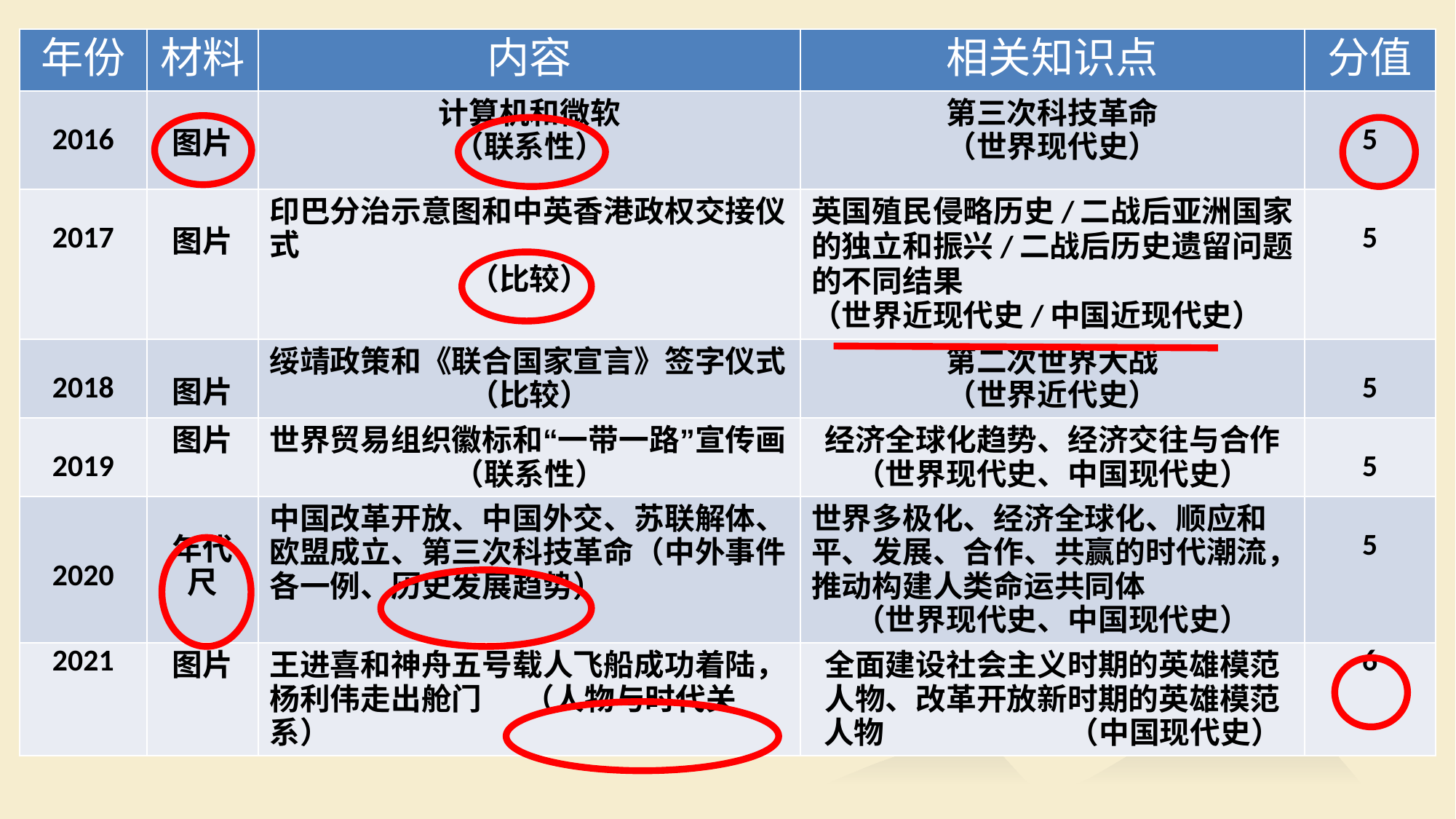

# 一：小短文考什么
| 年份 | 材料 | 内容 | 相关知识点 | 分值 |
| --- | --- | --- | --- | --- |
| 2016 | 图片 | 计算机和微软 （联系性） | 第三次科技革命 （世界现代史） | 5 |
| 2017 | 图片 | 印巴分治示意图和中英香港政权交接仪式 （比较） | 英国殖民侵略历史/二战后亚洲国家的独立和振兴/二战后历史遗留问题的不同结果 （世界近现代史/中国近现代史） | 5 |
| 2018 | 图片 | 绥靖政策和《联合国家宣言》签字仪式 （比较） | 第二次世界大战 （世界近代史） | 5 |
| 2019 | 图片 | 世界贸易组织徽标和“一带一路”宣传画 （联系性） | 经济全球化趋势、经济交往与合作 （世界现代史、中国现代史） | 5 |
| 2020 | 年代尺 | 中国改革开放、中国外交、苏联解体、欧盟成立、第三次科技革命（中外事件各一例、历史发展趋势） | 世界多极化、经济全球化、顺应和平、发展、合作、共赢的时代潮流，推动构建人类命运共同体 （世界现代史、中国现代史） | 5 |
| 2021 | 图片 | 王进喜和神舟五号载人飞船成功着陆，杨利伟走出舱门 （人物与时代关系） | 全面建设社会主义时期的英雄模范人物、改革开放新时期的英雄模范人物 （中国现代史） | 6 |